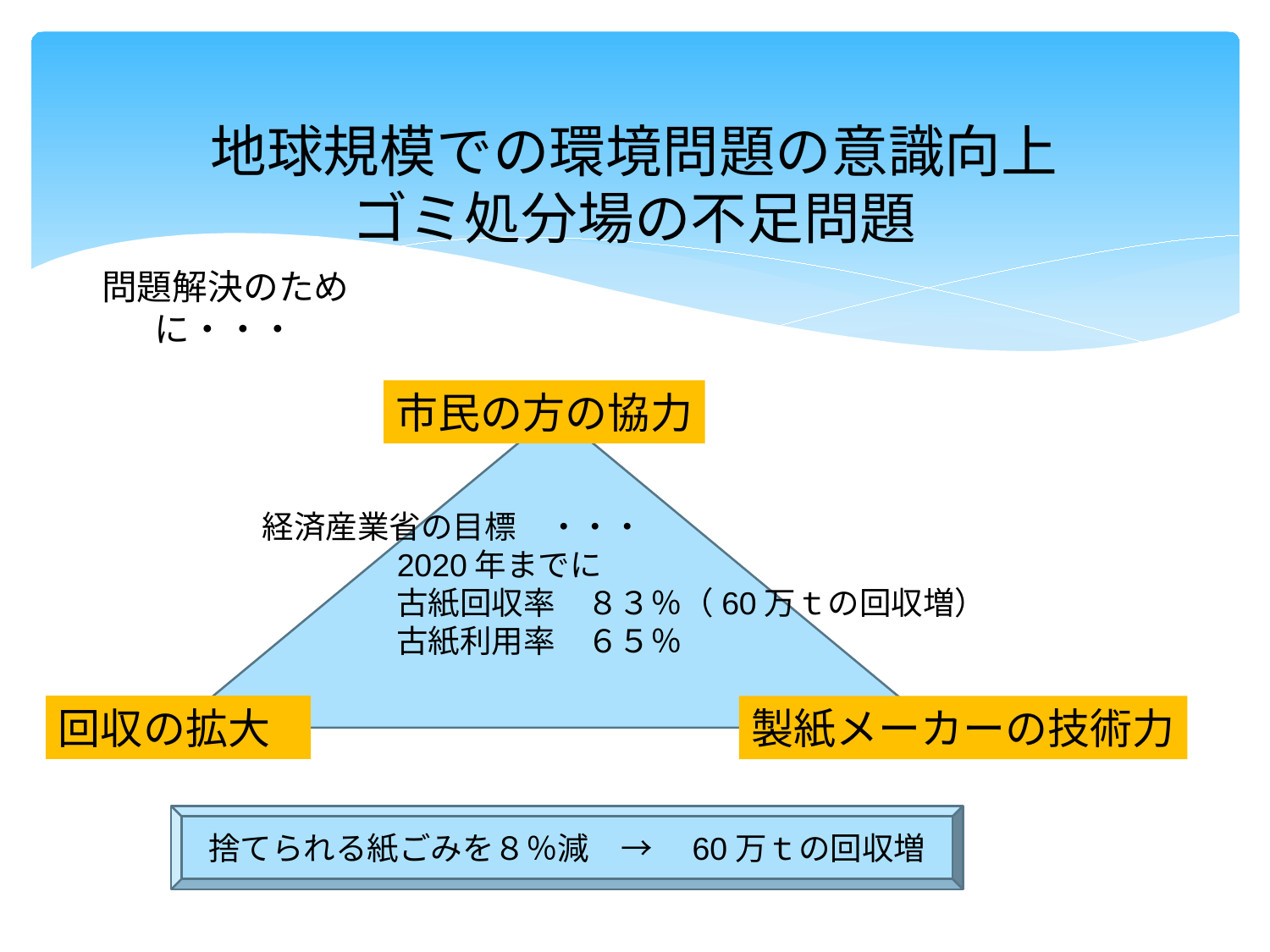

# 地球規模での環境問題の意識向上 ゴミ処分場の不足問題
問題解決のために・・・
市民の方の協力

経済産業省の目標　・・・
　　　　2020年までに
　　　　 古紙回収率　８３％（60万ｔの回収増）
　　　 　古紙利用率　６５％

回収の拡大
製紙メーカーの技術力
捨てられる紙ごみを８％減　→　60万ｔの回収増